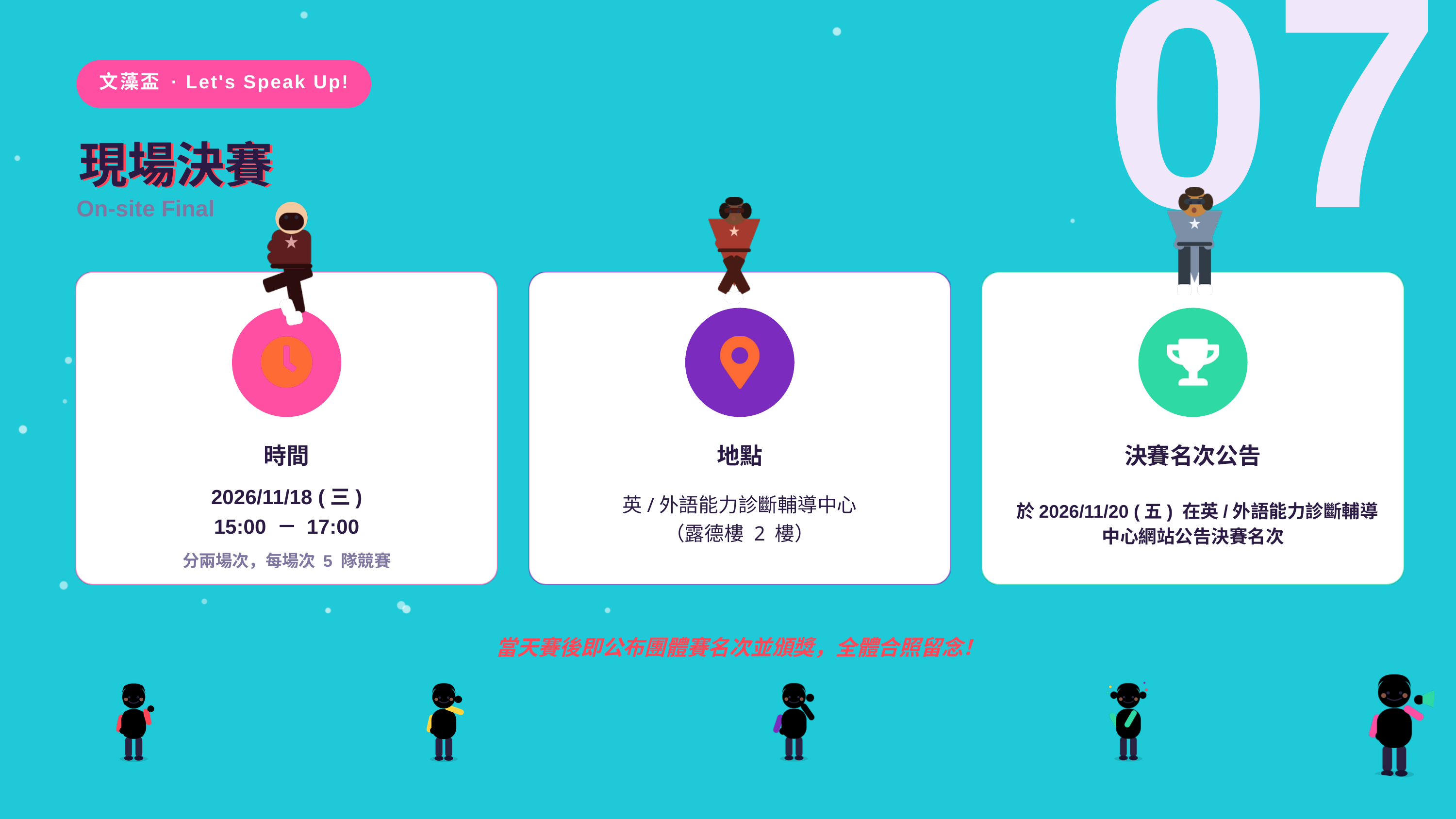

07

文藻盃 · Let's Speak Up!

現場決賽

現場決賽

On-site Final

時間

地點

決賽名次公告

英/外語能力診斷輔導中心
（露德樓 2 樓）

 於2026/11/20 (五) 在英/外語能力診斷輔導中心網站公告決賽名次

2026/11/18 (三)
15:00 － 17:00

分兩場次，每場次 5 隊競賽

當天賽後即公布團體賽名次並頒獎，全體合照留念！